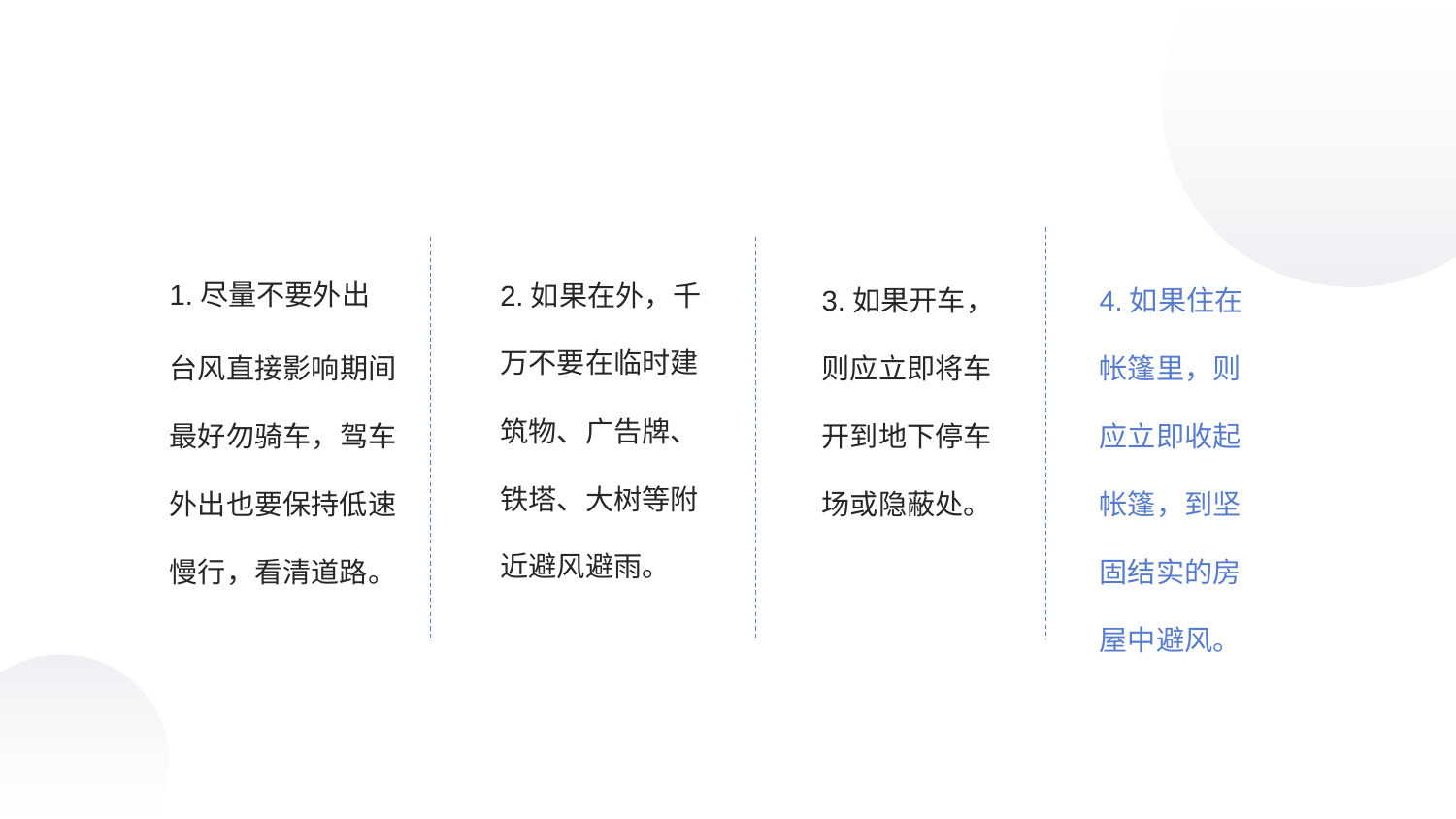

2.如果在外，千万不要在临时建筑物、广告牌、铁塔、大树等附近避风避雨。

1.尽量不要外出
台风直接影响期间最好勿骑车，驾车外出也要保持低速慢行，看清道路。
3.如果开车，则应立即将车开到地下停车场或隐蔽处。
4.如果住在帐篷里，则应立即收起帐篷，到坚固结实的房屋中避风。